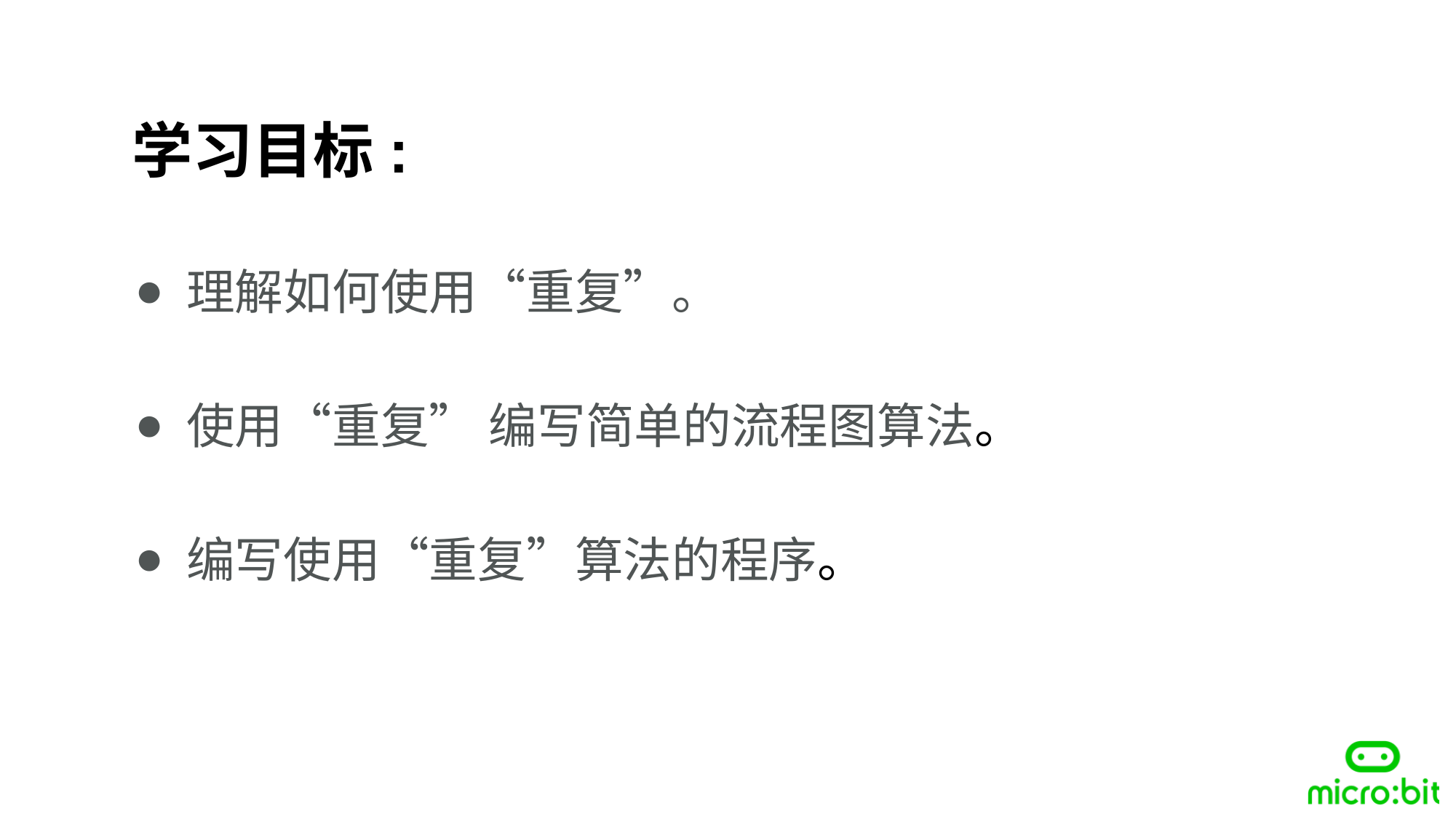

学习目标:

理解如何使用“重复”。

使用“重复” 编写简单的流程图算法。

编写使用“重复”算法的程序。